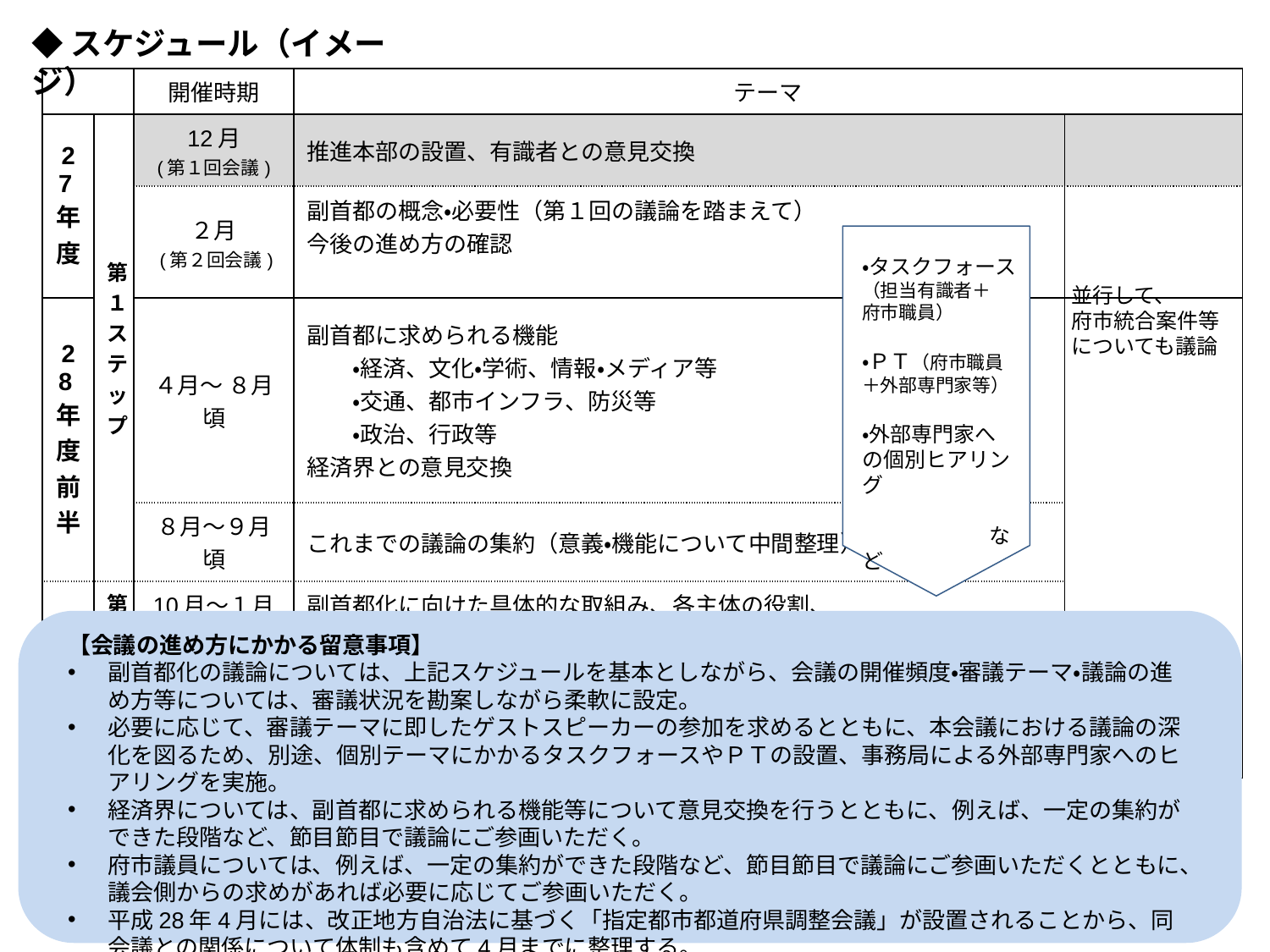

◆スケジュール（イメージ）
|  |  | 開催時期 | テーマ |  |
| --- | --- | --- | --- | --- |
| 27年度 | 第１ ステ ップ | 12月 (第１回会議) | 推進本部の設置、有識者との意見交換 |  |
|  |  | ２月 (第２回会議) | 副首都の概念・必要性（第１回の議論を踏まえて） 今後の進め方の確認 |  |
| 28年度 前半 |  | ４月～ ８月頃 | 副首都に求められる機能 　　・経済、文化・学術、情報・メディア等 　　・交通、都市インフラ、防災等 　　・政治、行政等 経済界との意見交換 |  |
|  |  | ８月～９月頃 | これまでの議論の集約（意義・機能について中間整理） |  |
| 後半 | 第２ ステ ップ | 10月～１月頃 | 副首都化に向けた具体的な取組み、各主体の役割、 副首都にふさわしい行政機構のあり方　等 |  |
|  |  | １月～２月頃 | 中長期的な取組方向のとりまとめ（素案） |  |
・タスクフォース（担当有識者＋
府市職員）

・ＰＴ（府市職員＋外部専門家等）

・外部専門家への個別ヒアリング

　　　　　　など
並行して、
府市統合案件等についても議論

【会議の進め方にかかる留意事項】
副首都化の議論については、上記スケジュールを基本としながら、会議の開催頻度・審議テーマ・議論の進め方等については、審議状況を勘案しながら柔軟に設定。
必要に応じて、審議テーマに即したゲストスピーカーの参加を求めるとともに、本会議における議論の深化を図るため、別途、個別テーマにかかるタスクフォースやＰＴの設置、事務局による外部専門家へのヒアリングを実施。
経済界については、副首都に求められる機能等について意見交換を行うとともに、例えば、一定の集約ができた段階など、節目節目で議論にご参画いただく。
府市議員については、例えば、一定の集約ができた段階など、節目節目で議論にご参画いただくとともに、議会側からの求めがあれば必要に応じてご参画いただく。
平成28年4月には、改正地方自治法に基づく「指定都市都道府県調整会議」が設置されることから、同会議との関係について体制も含めて4月までに整理する。